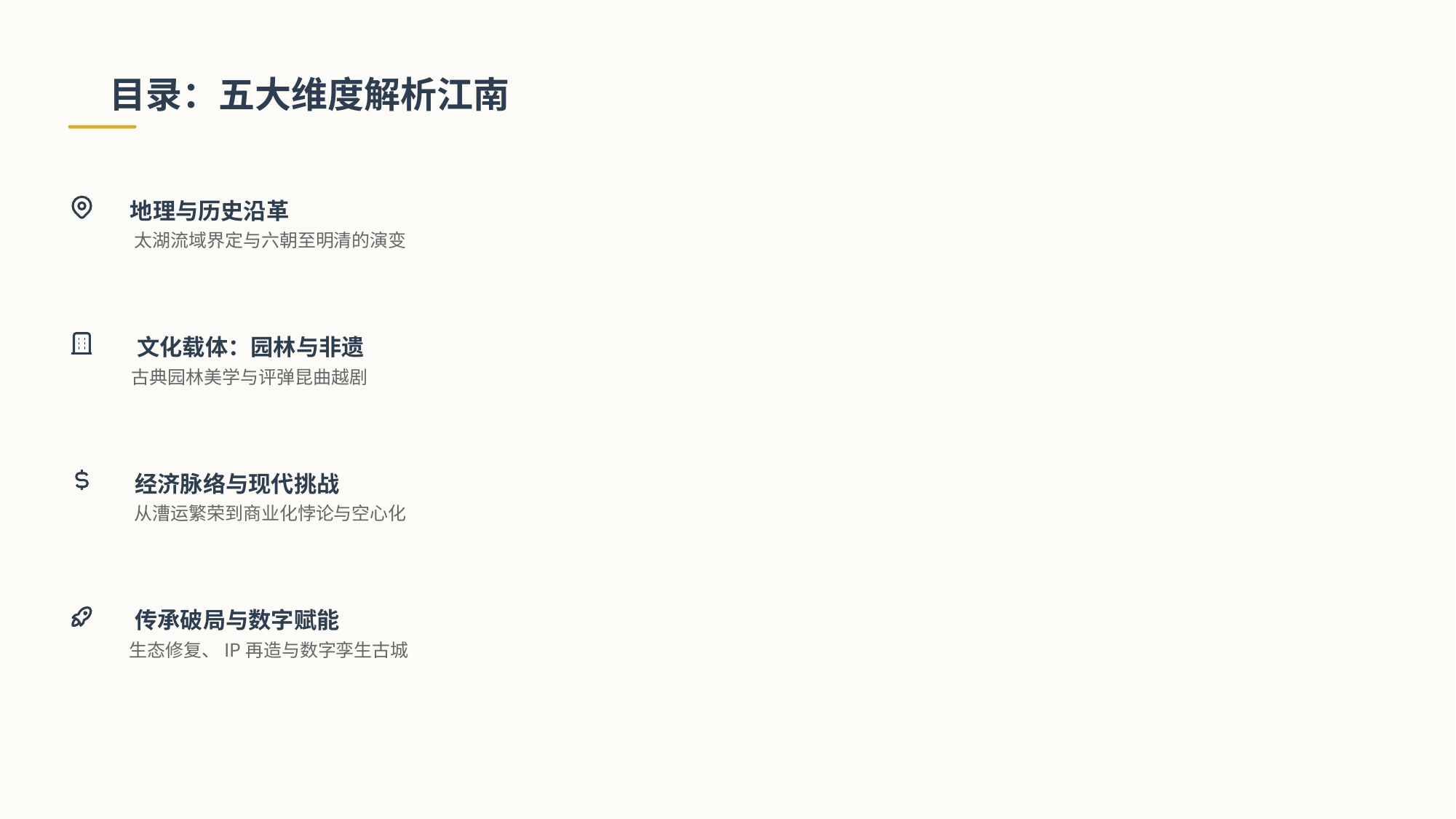

目录：五大维度解析江南

地理与历史沿革
太湖流域界定与六朝至明清的演变

文化载体：园林与非遗
古典园林美学与评弹昆曲越剧

经济脉络与现代挑战
从漕运繁荣到商业化悖论与空心化
传承破局与数字赋能

生态修复、IP再造与数字孪生古城